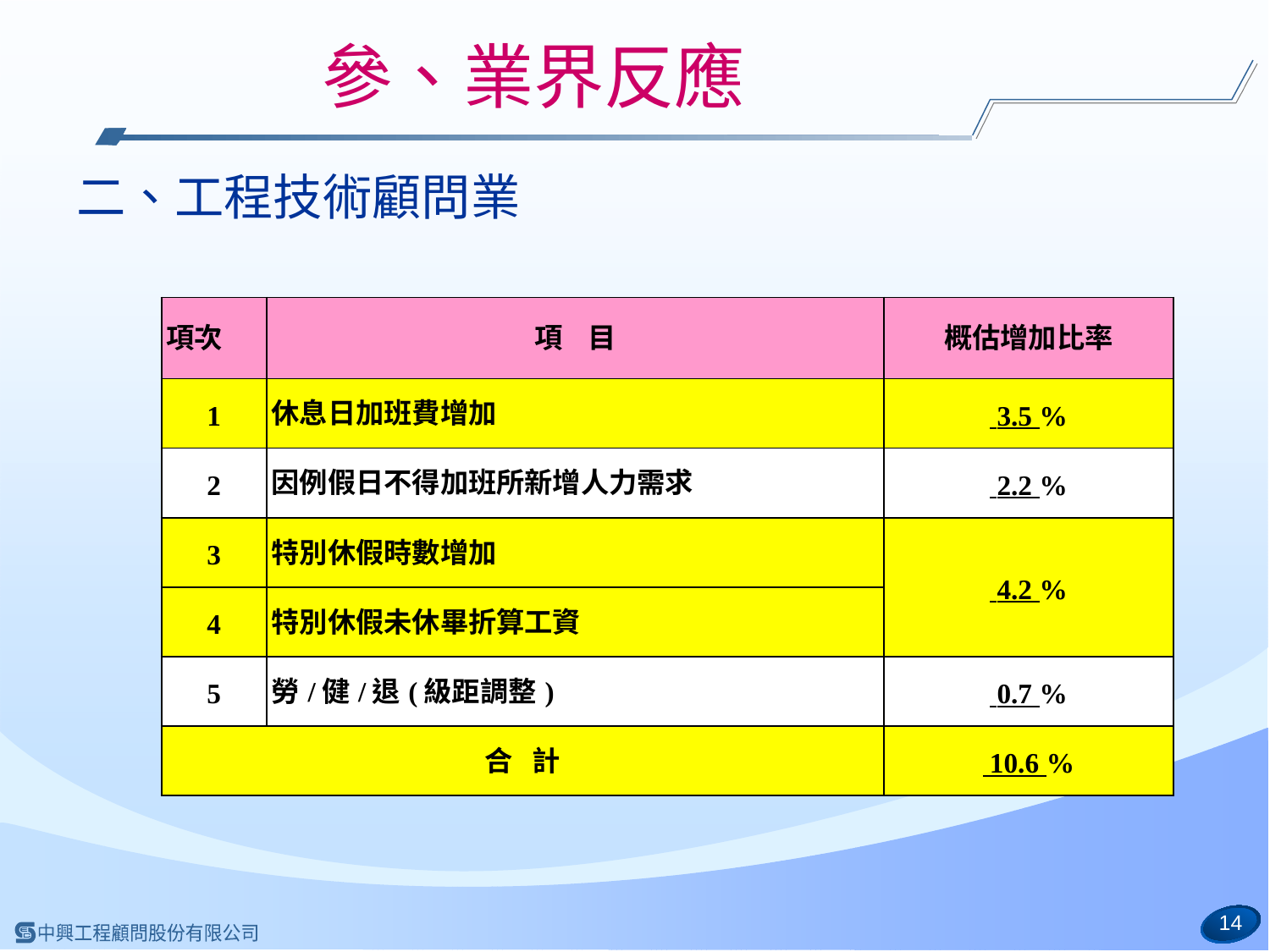

# 參、業界反應
二、工程技術顧問業
| 項次 | 項 目 | 概估增加比率 |
| --- | --- | --- |
| 1 | 休息日加班費增加 | 3.5 % |
| 2 | 因例假日不得加班所新增人力需求 | 2.2 % |
| 3 | 特別休假時數增加 | 4.2 % |
| 4 | 特別休假未休畢折算工資 |  |
| 5 | 勞/健/退(級距調整) | 0.7 % |
| 合 計 |  | 10.6 % |
14